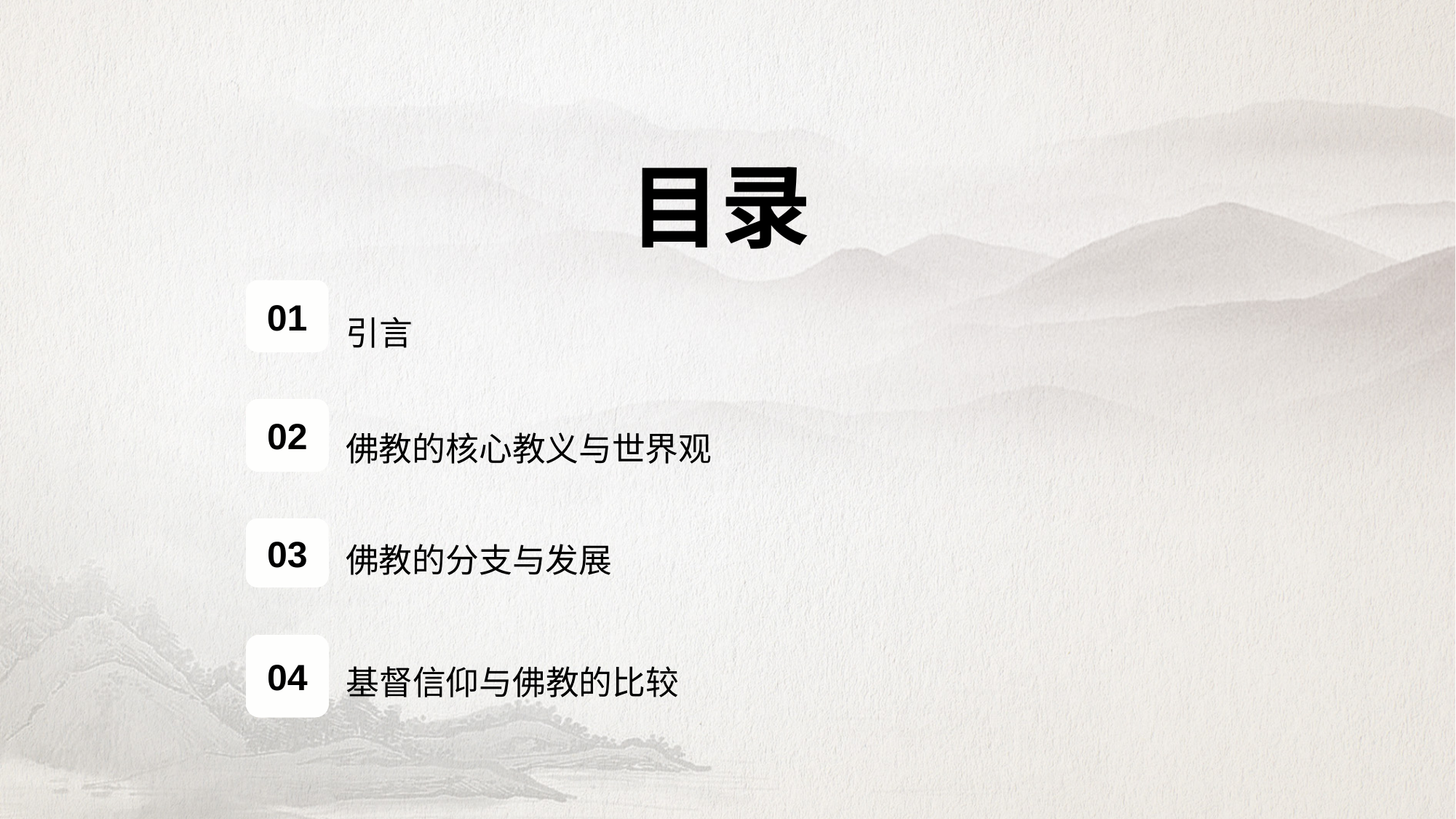

# 目录
01
引言
02
佛教的核心教义与世界观
佛教的分支与发展
03
基督信仰与佛教的比较
04